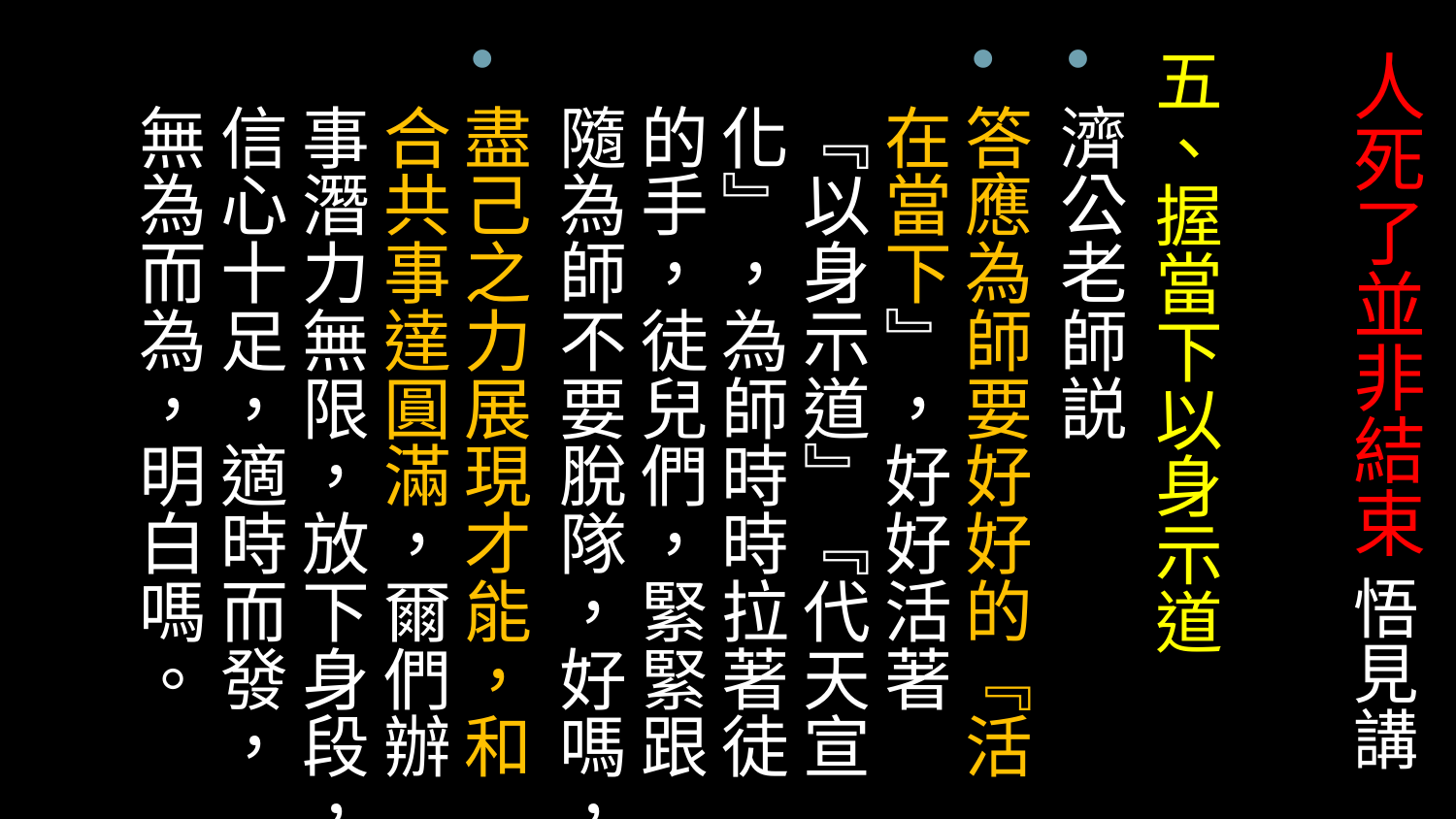

五、握當下以身示道
濟公老師説
答應為師要好好的『活在當下』，好好活著『以身示道』『代天宣化』，為師時時拉著徒的手，徒兒們，緊緊跟隨為師不要脫隊，好嗎，
盡己之力展現才能，和合共事達圓滿，爾們辦事潛力無限，放下身段，信心十足，適時而發，無為而為，明白嗎。

# 人死了並非結束 悟見講